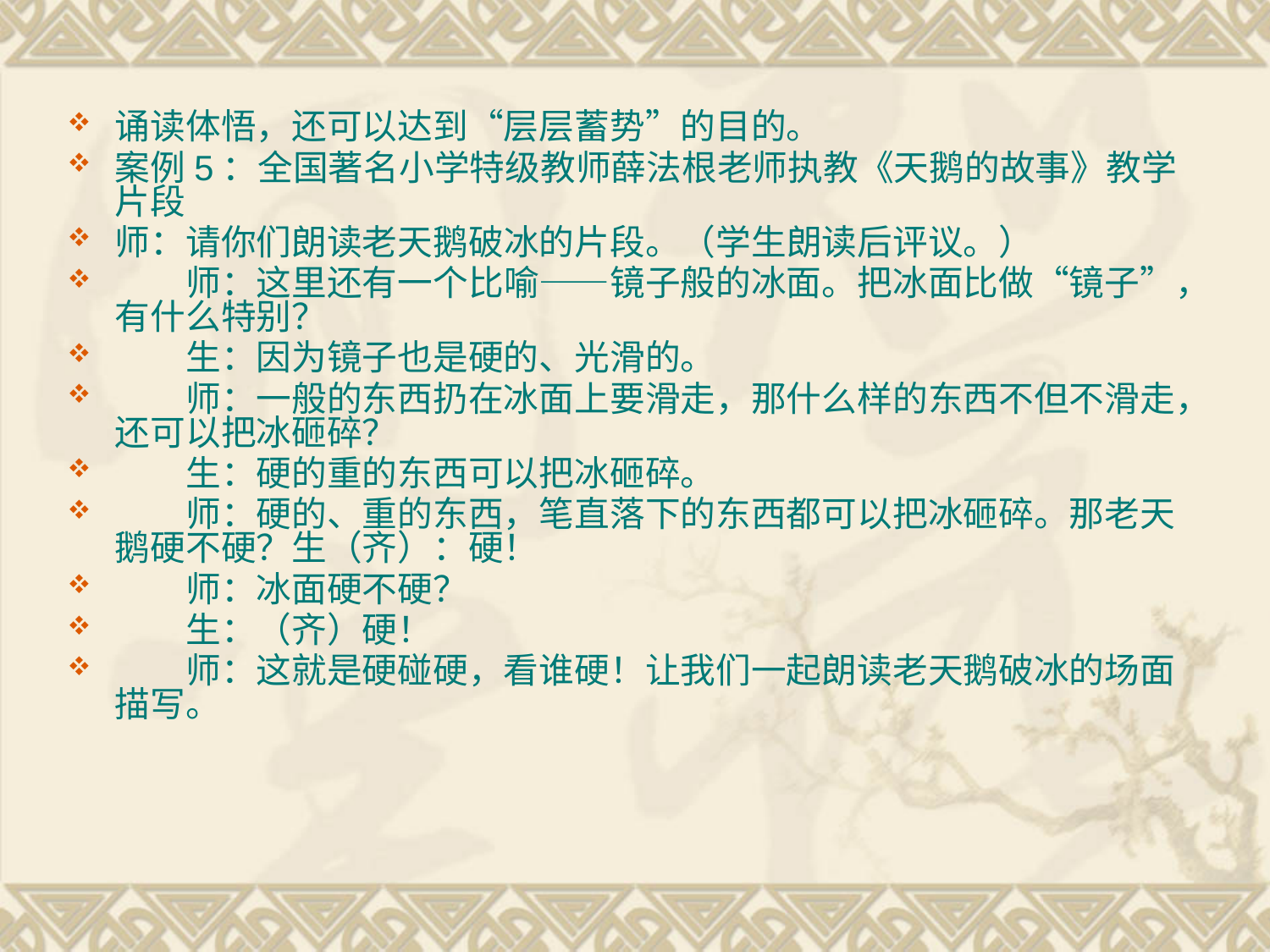

诵读体悟，还可以达到“层层蓄势”的目的。
案例5：全国著名小学特级教师薛法根老师执教《天鹅的故事》教学片段
师：请你们朗读老天鹅破冰的片段。（学生朗读后评议。）
　　师：这里还有一个比喻——镜子般的冰面。把冰面比做“镜子”，有什么特别？
　　生：因为镜子也是硬的、光滑的。
　　师：一般的东西扔在冰面上要滑走，那什么样的东西不但不滑走，还可以把冰砸碎？
　　生：硬的重的东西可以把冰砸碎。
　　师：硬的、重的东西，笔直落下的东西都可以把冰砸碎。那老天鹅硬不硬？生（齐）：硬！
　　师：冰面硬不硬？
　　生：（齐）硬！
　　师：这就是硬碰硬，看谁硬！让我们一起朗读老天鹅破冰的场面描写。